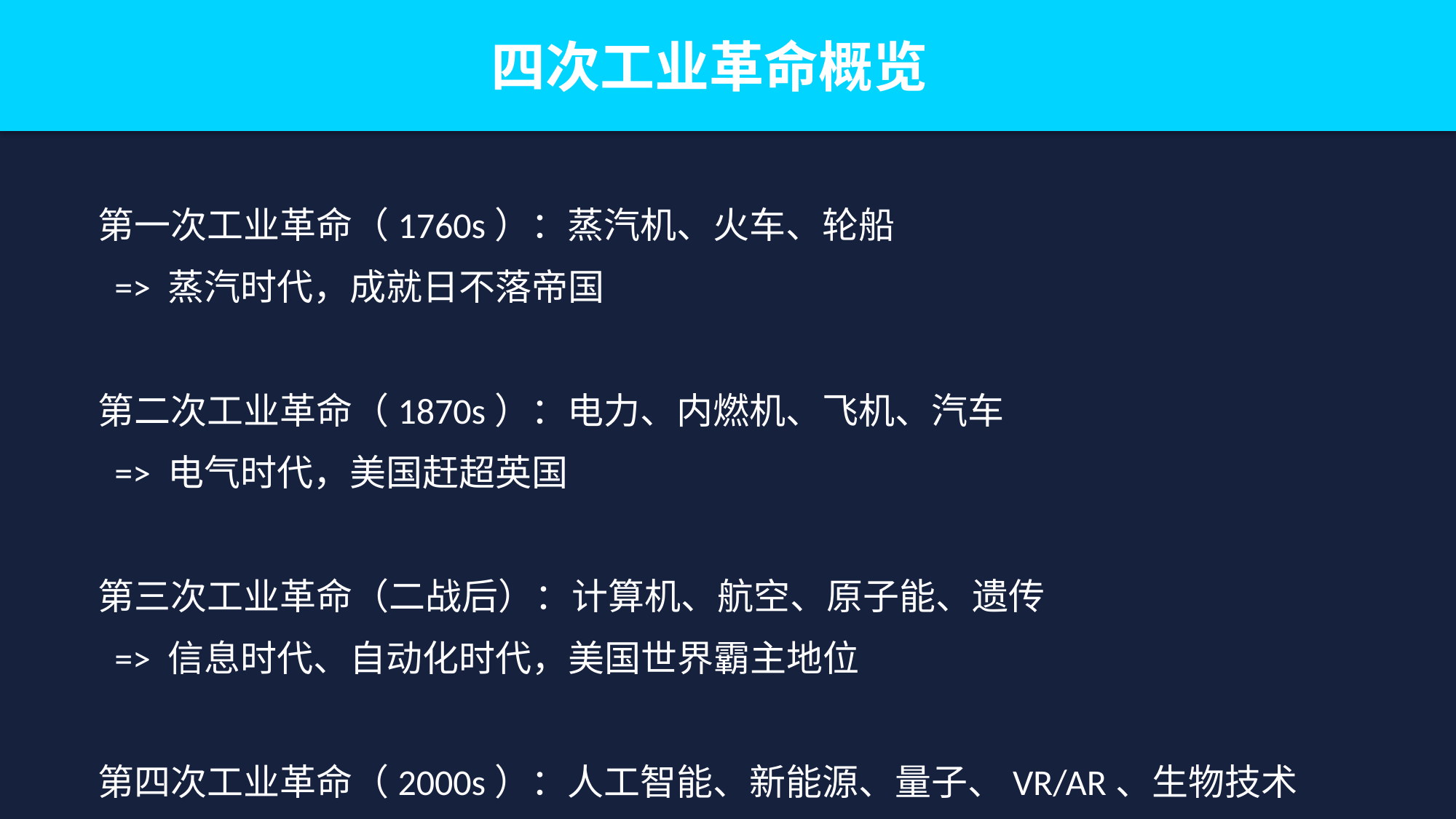

四次工业革命概览
第一次工业革命（1760s）：蒸汽机、火车、轮船
  => 蒸汽时代，成就日不落帝国

第二次工业革命（1870s）：电力、内燃机、飞机、汽车
  => 电气时代，美国赶超英国

第三次工业革命（二战后）：计算机、航空、原子能、遗传
  => 信息时代、自动化时代，美国世界霸主地位

第四次工业革命（2000s）：人工智能、新能源、量子、VR/AR、生物技术
  => 智能时代，谁将引领未来？